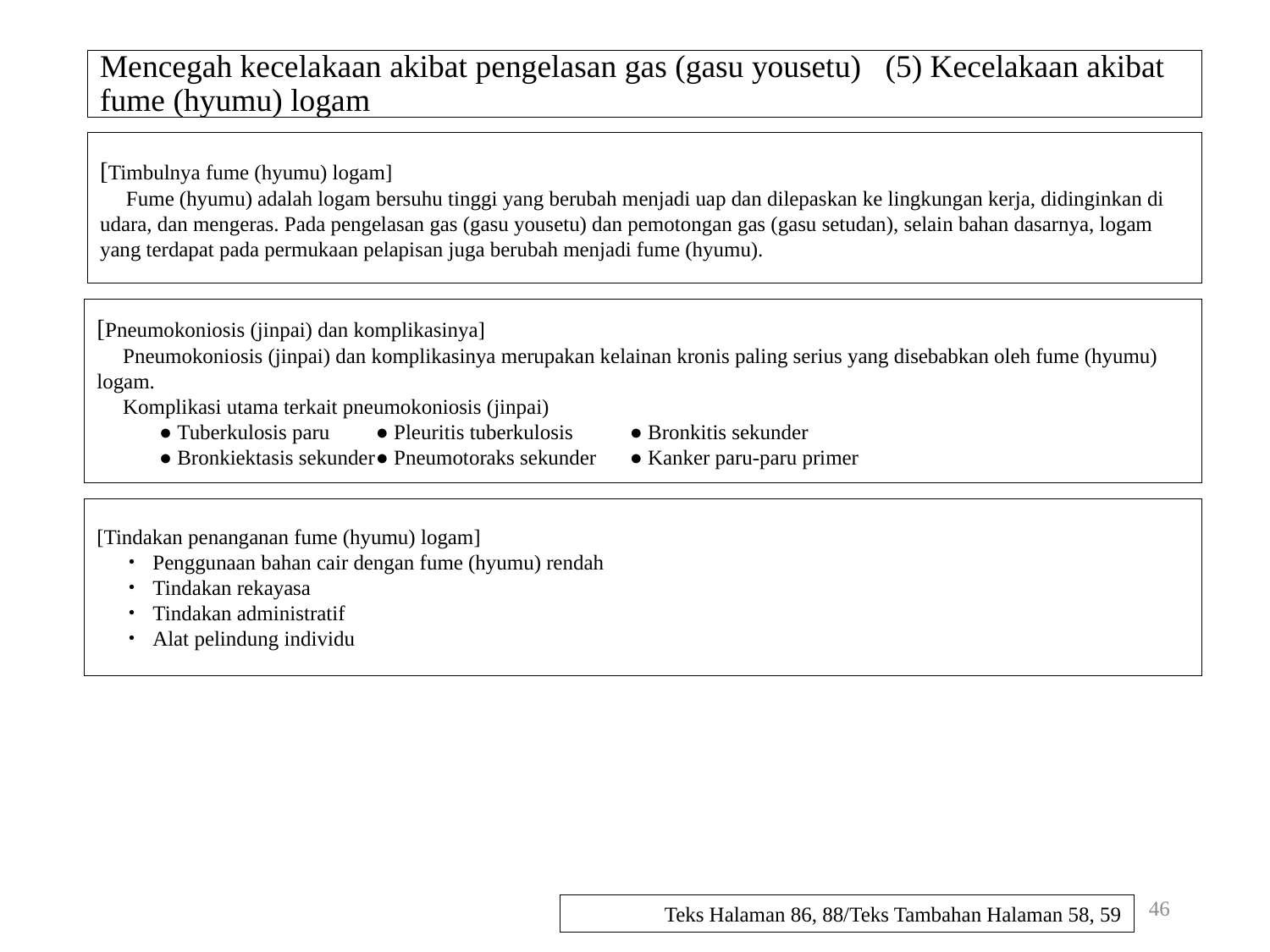

# Mencegah kecelakaan akibat pengelasan gas (gasu yousetu)   (5) Kecelakaan akibat fume (hyumu) logam
[Timbulnya fume (hyumu) logam]
　Fume (hyumu) adalah logam bersuhu tinggi yang berubah menjadi uap dan dilepaskan ke lingkungan kerja, didinginkan di udara, dan mengeras. Pada pengelasan gas (gasu yousetu) dan pemotongan gas (gasu setudan), selain bahan dasarnya, logam yang terdapat pada permukaan pelapisan juga berubah menjadi fume (hyumu).
[Pneumokoniosis (jinpai) dan komplikasinya]
　Pneumokoniosis (jinpai) dan komplikasinya merupakan kelainan kronis paling serius yang disebabkan oleh fume (hyumu) logam.
　Komplikasi utama terkait pneumokoniosis (jinpai)
● Tuberkulosis paru	● Pleuritis tuberkulosis	● Bronkitis sekunder
● Bronkiektasis sekunder	● Pneumotoraks sekunder	● Kanker paru-paru primer
[Tindakan penanganan fume (hyumu) logam]
・ Penggunaan bahan cair dengan fume (hyumu) rendah
・ Tindakan rekayasa
・ Tindakan administratif
・ Alat pelindung individu
46
Teks Halaman 86, 88/Teks Tambahan Halaman 58, 59